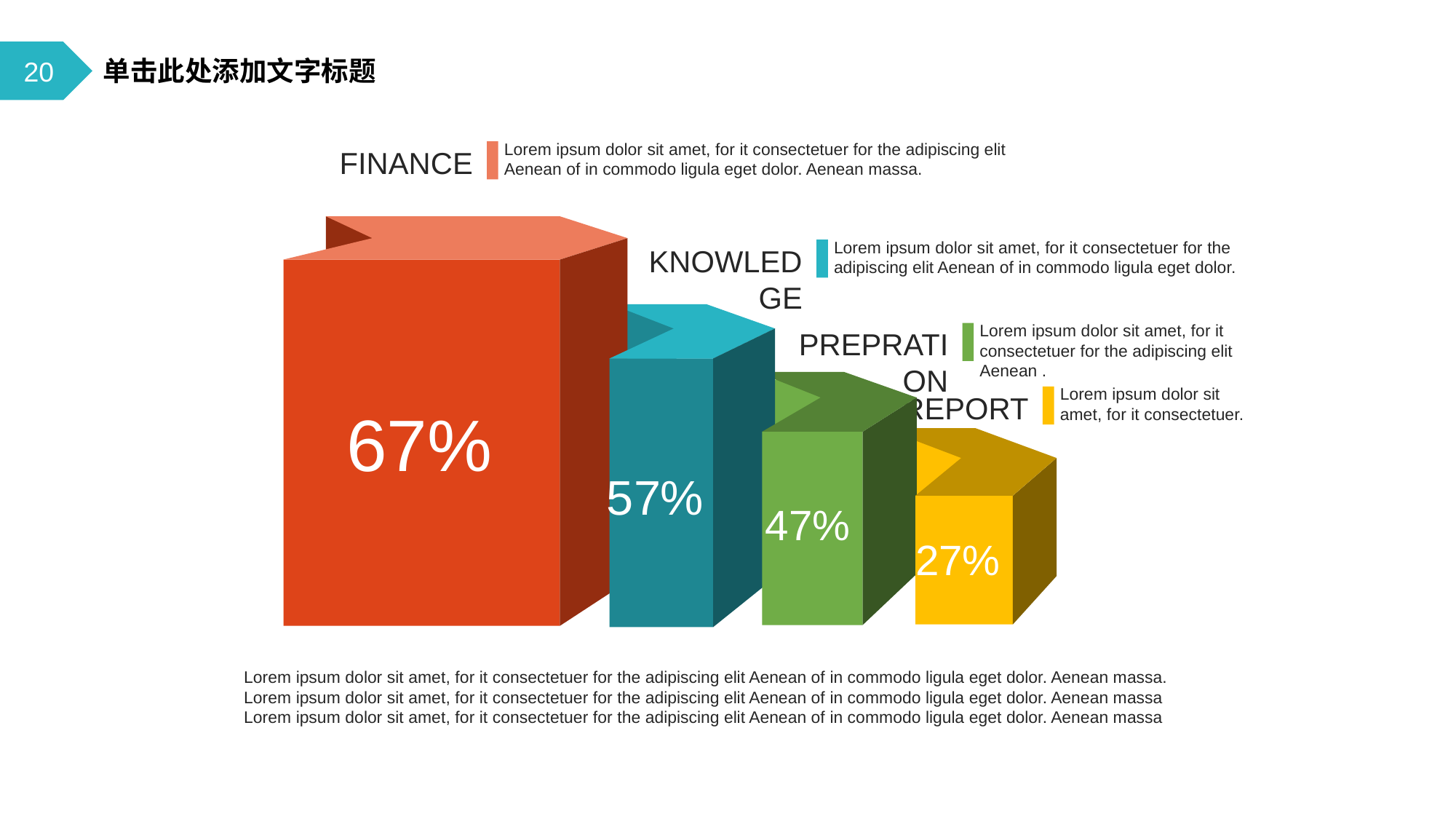

20
单击此处添加文字标题
Lorem ipsum dolor sit amet, for it consectetuer for the adipiscing elit Aenean of in commodo ligula eget dolor. Aenean massa.

FINANCE

67%
57%
47%
27%
Lorem ipsum dolor sit amet, for it consectetuer for the adipiscing elit Aenean of in commodo ligula eget dolor.

KNOWLEDGE
Lorem ipsum dolor sit amet, for it consectetuer for the adipiscing elit Aenean .

PREPRATION
Lorem ipsum dolor sit amet, for it consectetuer.

REPORT
Lorem ipsum dolor sit amet, for it consectetuer for the adipiscing elit Aenean of in commodo ligula eget dolor. Aenean massa. Lorem ipsum dolor sit amet, for it consectetuer for the adipiscing elit Aenean of in commodo ligula eget dolor. Aenean massa Lorem ipsum dolor sit amet, for it consectetuer for the adipiscing elit Aenean of in commodo ligula eget dolor. Aenean massa